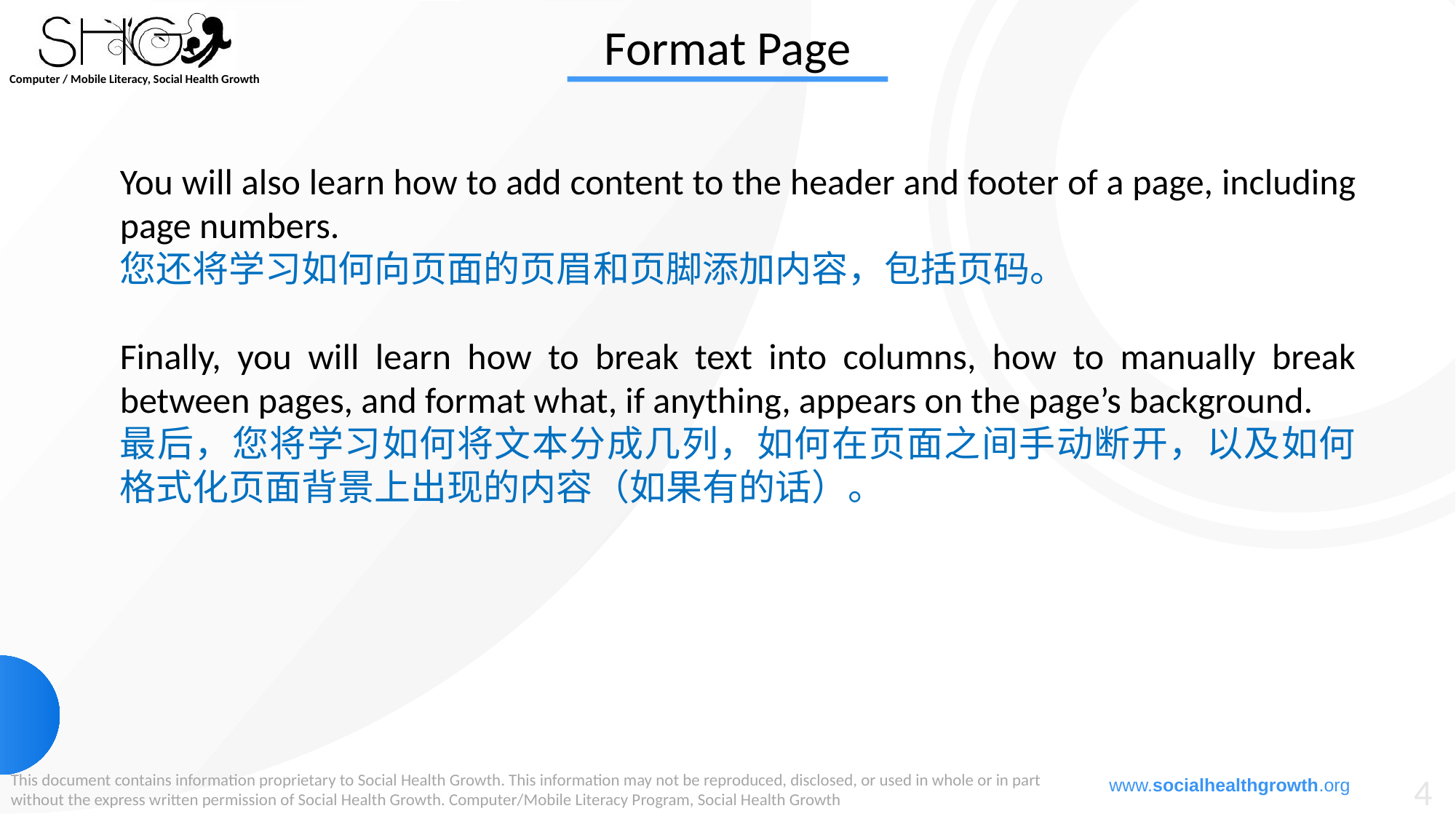

Format Page
You will also learn how to add content to the header and footer of a page, including page numbers.
您还将学习如何向页面的页眉和页脚添加内容，包括页码。

Finally, you will learn how to break text into columns, how to manually break between pages, and format what, if anything, appears on the page’s background.
最后，您将学习如何将文本分成几列，如何在页面之间手动断开，以及如何格式化页面背景上出现的内容（如果有的话）。